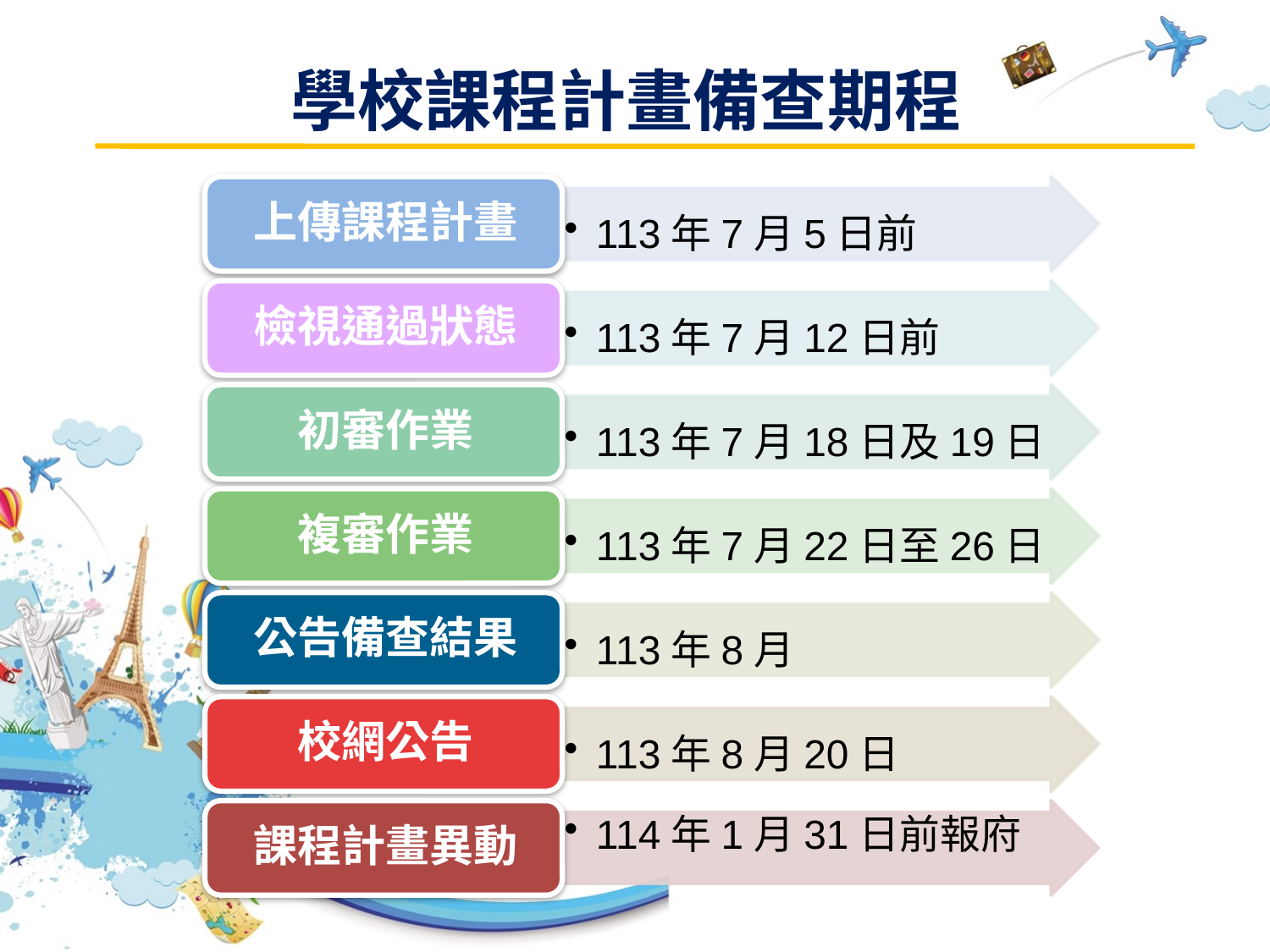

學校課程計畫備查期程
113年7月5日前
上傳課程計畫
113年7月12日前
檢視通過狀態
113年7月18日及19日
初審作業
113年7月22日至26日
複審作業
113年8月
公告備查結果
113年8月20日
校網公告
114年1月31日前報府
課程計畫異動